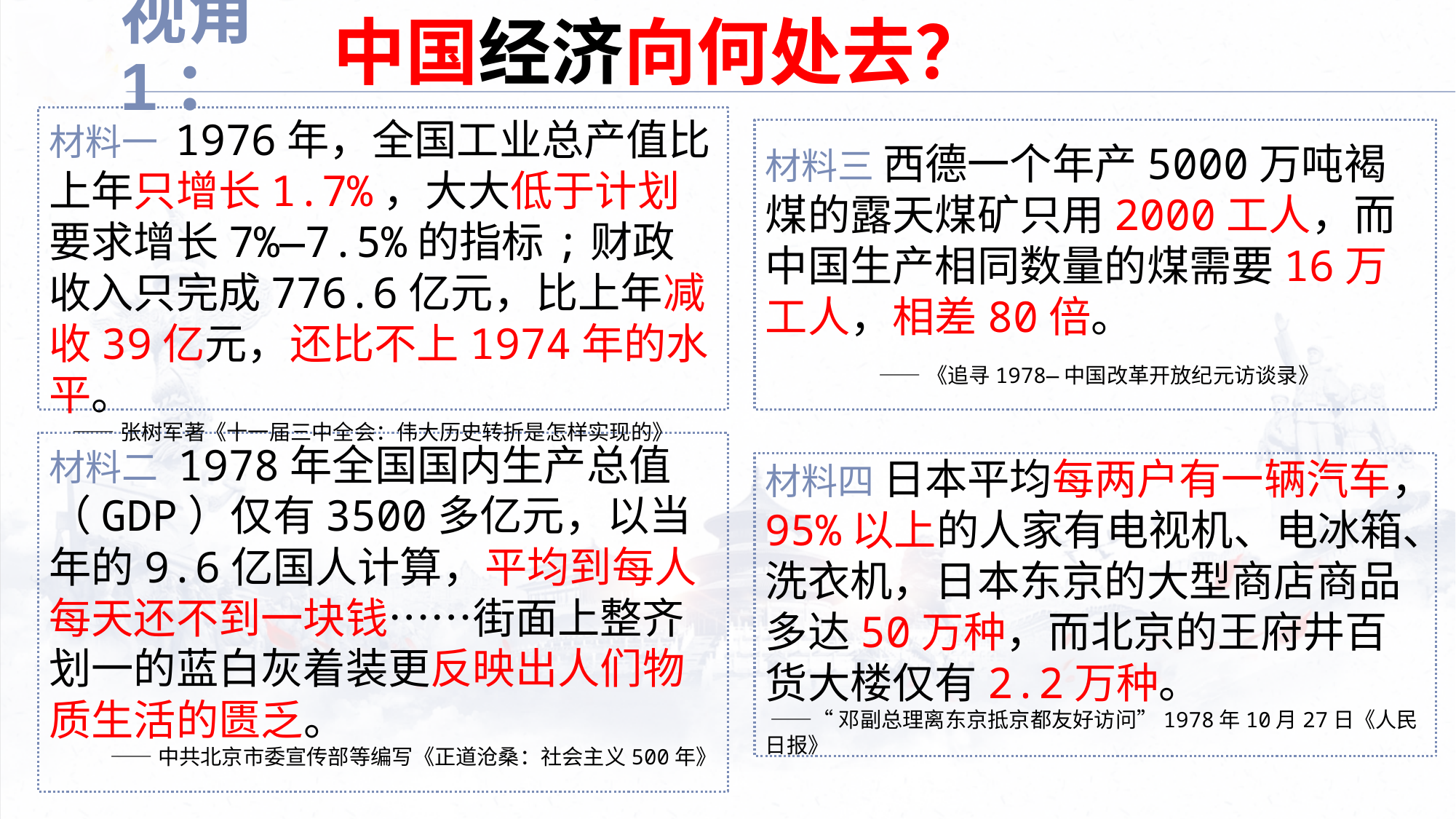

中国经济向何处去？
视角1：

材料一 1976年，全国工业总产值比上年只增长1.7%，大大低于计划要求增长7%—7.5%的指标;财政收入只完成776.6亿元，比上年减收39亿元，还比不上1974年的水平。
     ——张树军著《十一届三中全会：伟大历史转折是怎样实现的》
材料三 西德一个年产5000万吨褐煤的露天煤矿只用2000工人，而中国生产相同数量的煤需要16万工人，相差80倍。
            ——《追寻1978—中国改革开放纪元访谈录》
材料二 1978年全国国内生产总值（GDP）仅有3500多亿元，以当年的9.6亿国人计算，平均到每人每天还不到一块钱……街面上整齐划一的蓝白灰着装更反映出人们物质生活的匮乏。
——中共北京市委宣传部等编写《正道沧桑：社会主义500年》
材料四 日本平均每两户有一辆汽车，95%以上的人家有电视机、电冰箱、洗衣机，日本东京的大型商店商品多达50万种，而北京的王府井百货大楼仅有2.2万种。
 ——“邓副总理离东京抵京都友好访问”1978年10月27日《人民日报》